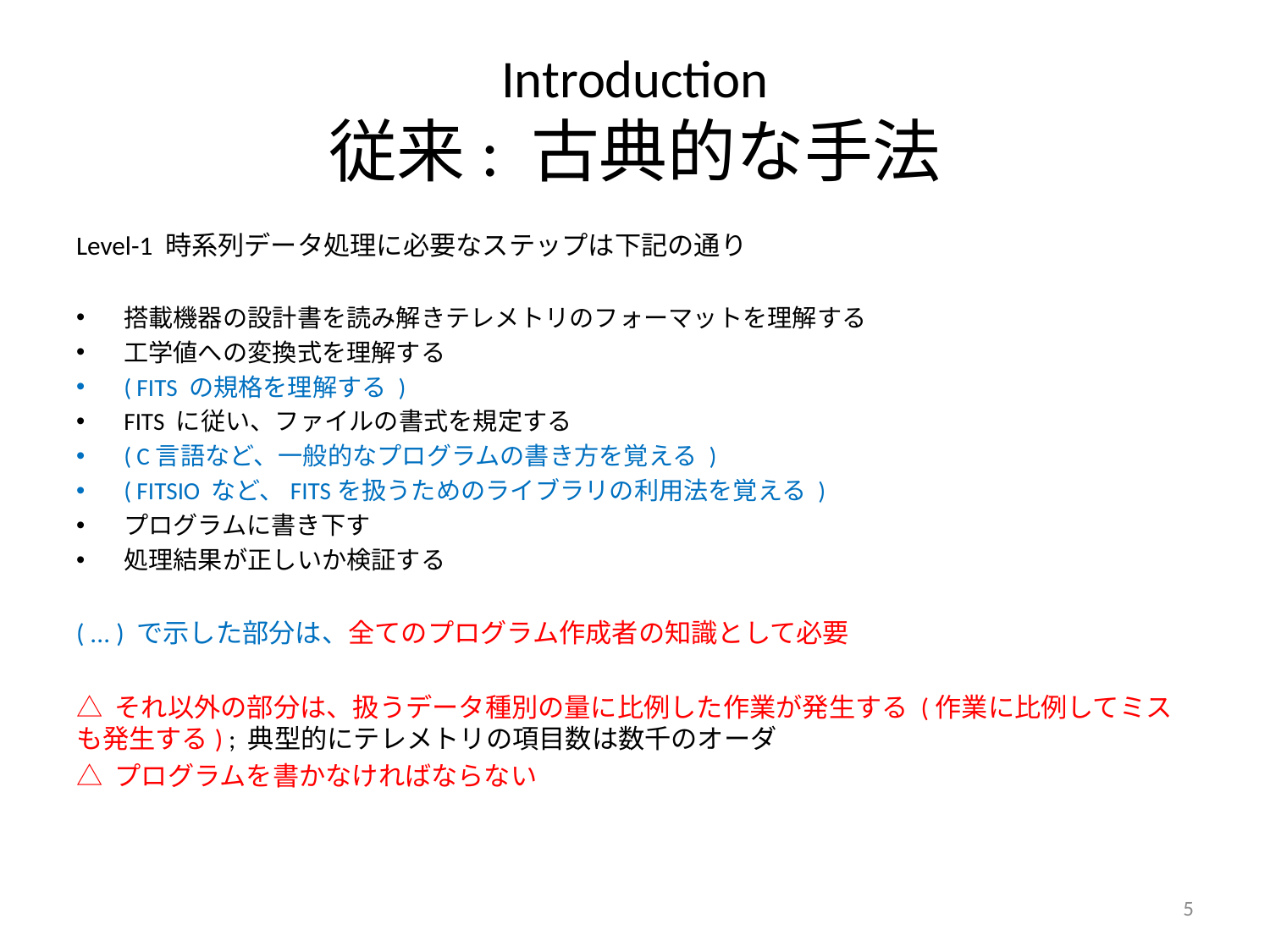

# Introduction 従来: 古典的な手法
Level-1 時系列データ処理に必要なステップは下記の通り

搭載機器の設計書を読み解きテレメトリのフォーマットを理解する
工学値への変換式を理解する
( FITS の規格を理解する )
FITS に従い、ファイルの書式を規定する
( C言語など、一般的なプログラムの書き方を覚える )
( FITSIO など、FITSを扱うためのライブラリの利用法を覚える )
プログラムに書き下す
処理結果が正しいか検証する

( ... ) で示した部分は、全てのプログラム作成者の知識として必要

△ それ以外の部分は、扱うデータ種別の量に比例した作業が発生する (作業に比例してミスも発生する) ; 典型的にテレメトリの項目数は数千のオーダ
△ プログラムを書かなければならない
5